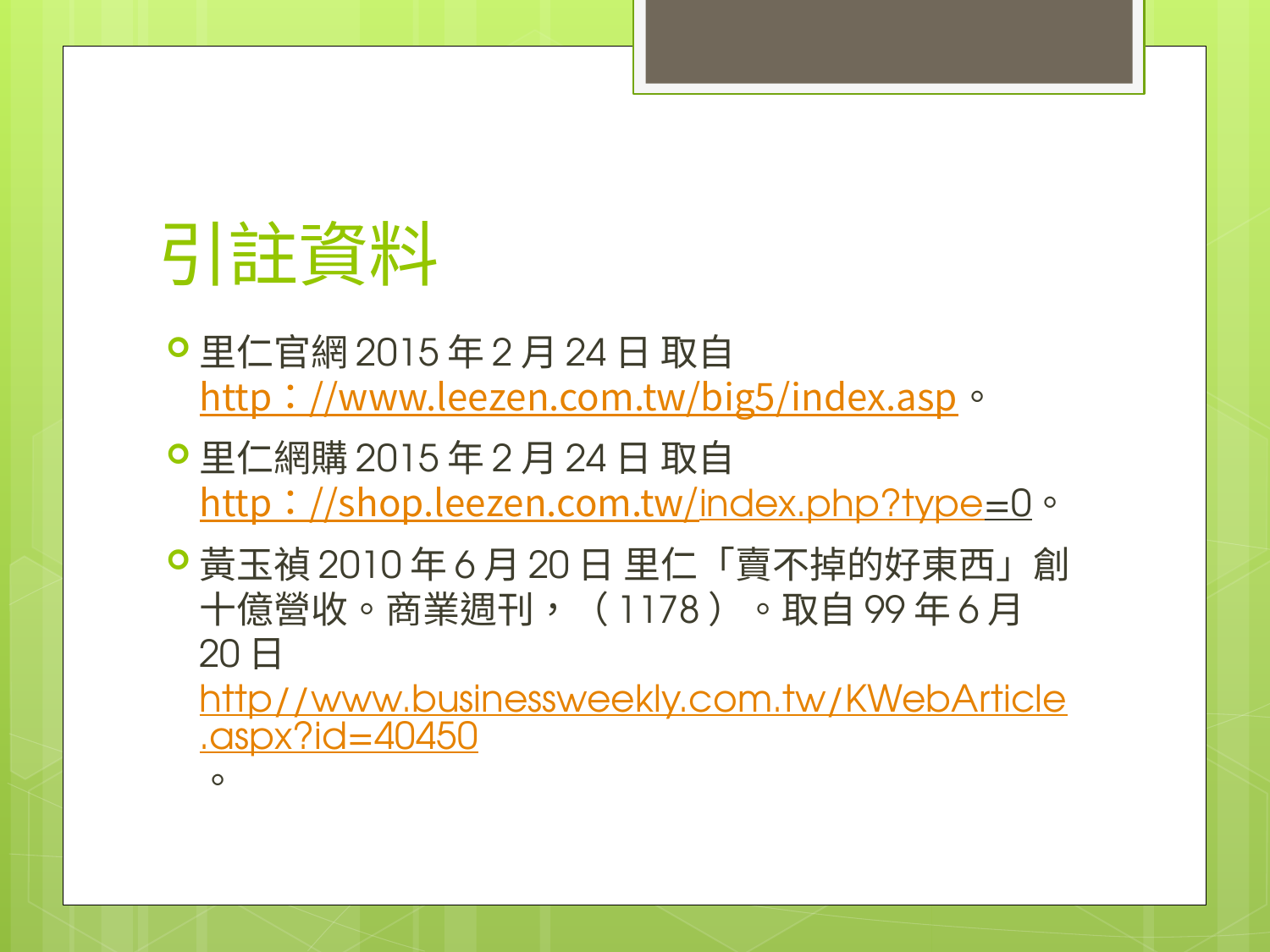

# 引註資料
里仁官網2015年2月24日 取自 http：//www.leezen.com.tw/big5/index.asp。
里仁網購2015年2月24日 取自http：//shop.leezen.com.tw/index.php?type=0。
黃玉禎2010年6月20日 里仁「賣不掉的好東西」創十億營收。商業週刊，（1178）。取自99年6月20日http//www.businessweekly.com.tw/KWebArticle.aspx?id=40450。